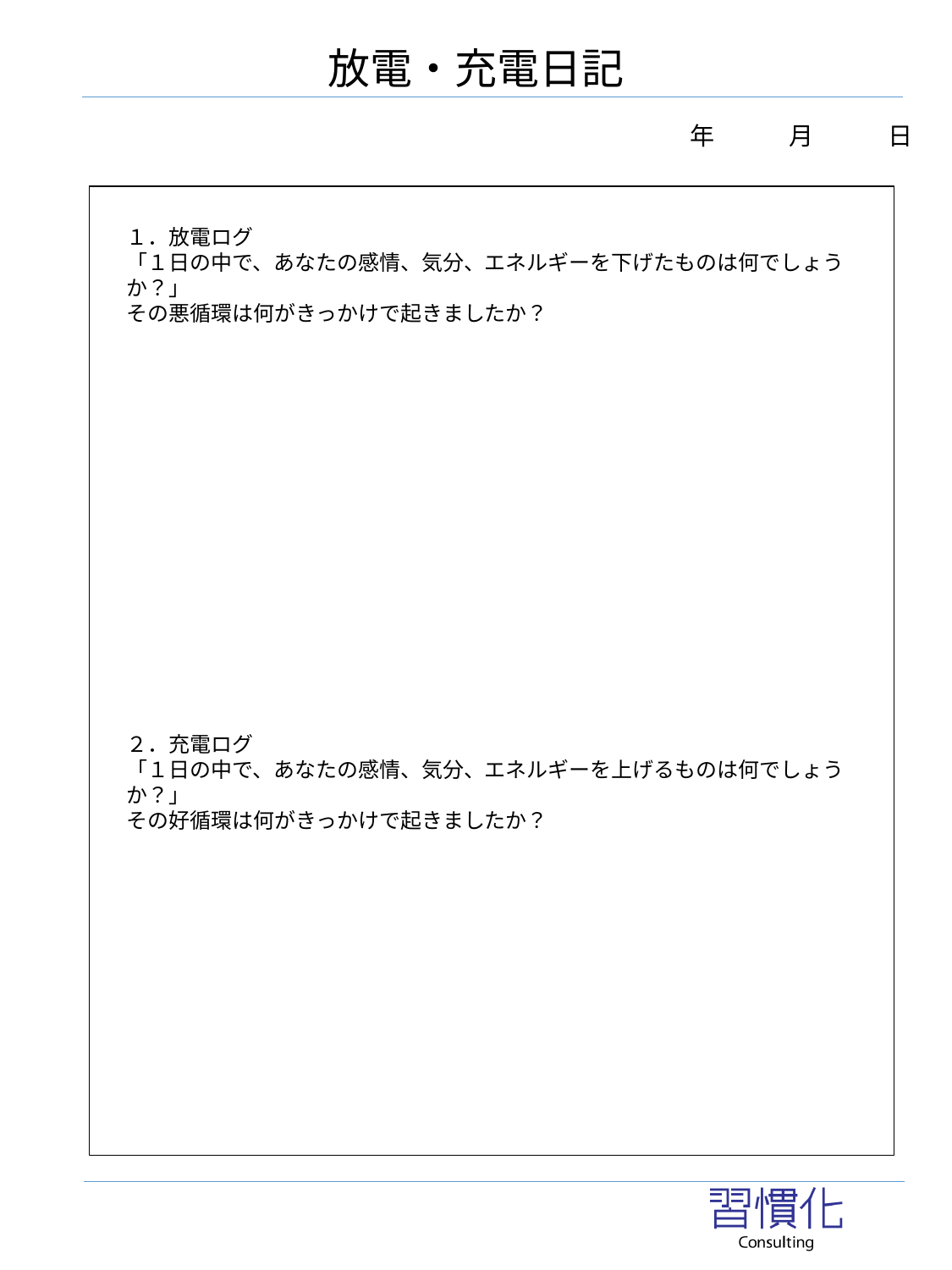

放電・充電日記
年　　　月　　　日

１．放電ログ
「１日の中で、あなたの感情、気分、エネルギーを下げたものは何でしょうか？」
その悪循環は何がきっかけで起きましたか？

２．充電ログ
「１日の中で、あなたの感情、気分、エネルギーを上げるものは何でしょうか？」
その好循環は何がきっかけで起きましたか？